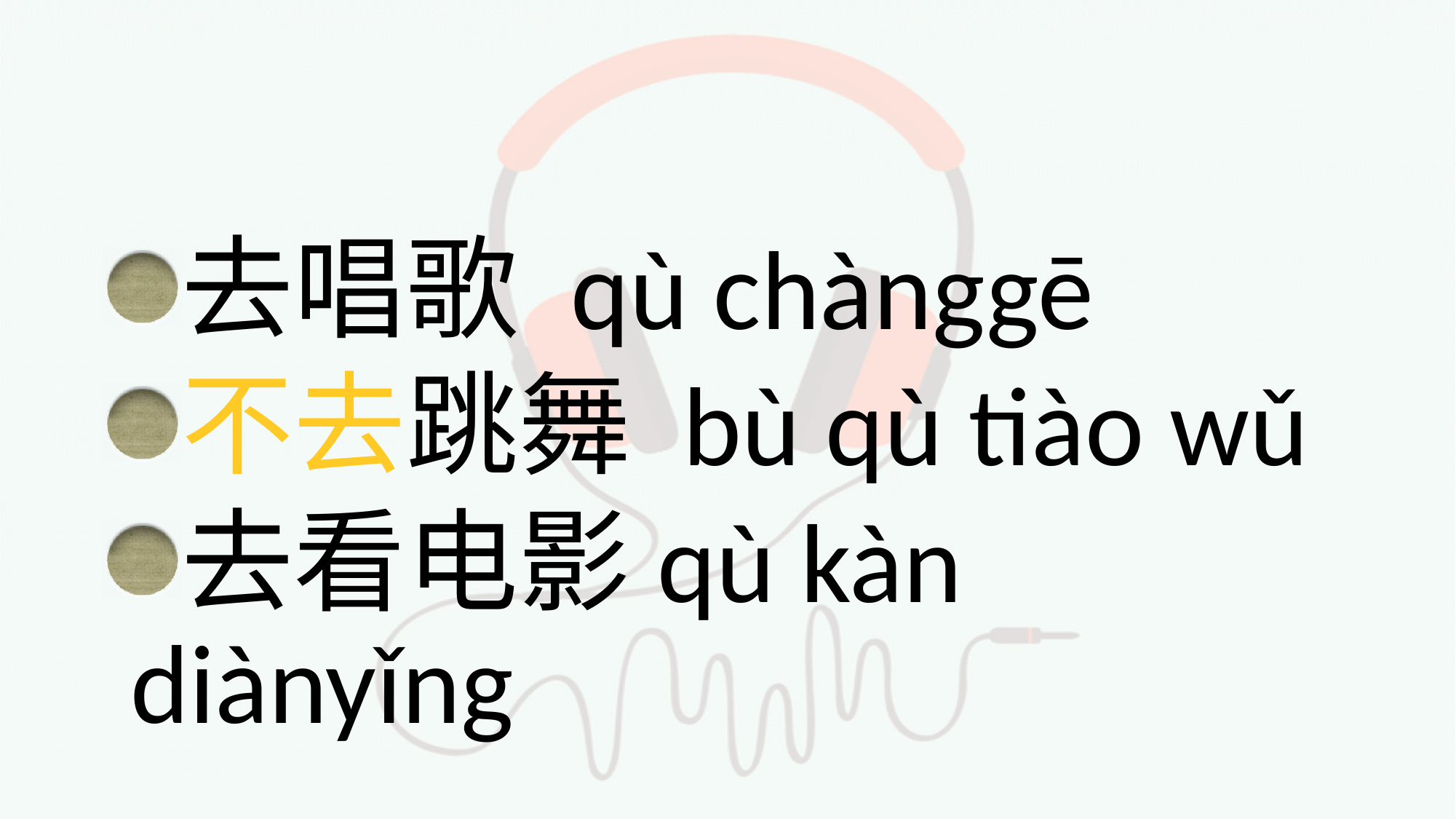

#
去唱歌 qù chànggē
不去跳舞 bù qù tiào wǔ
去看电影qù kàn diànyǐng